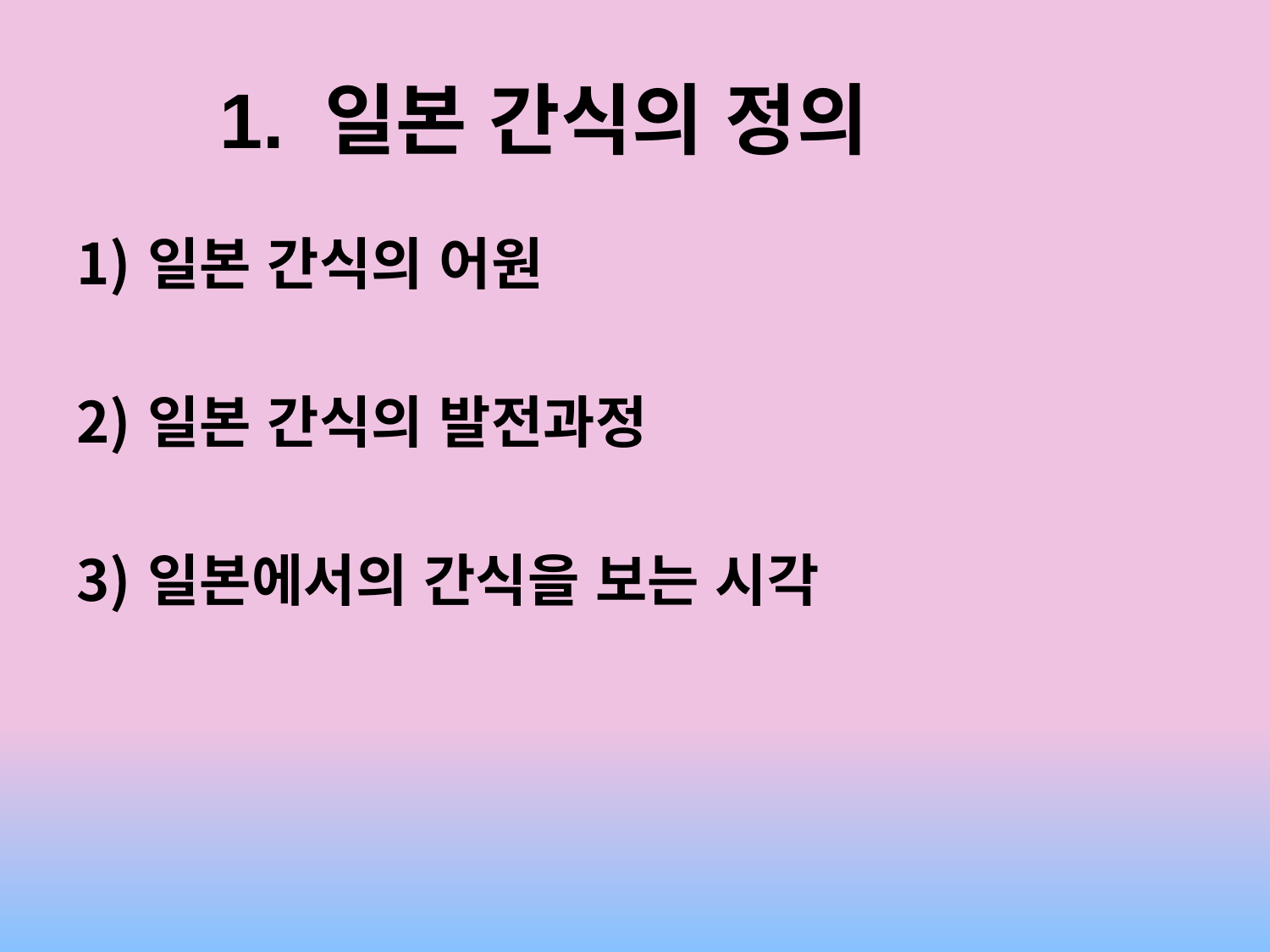

# 1. 일본 간식의 정의
일본 간식의 어원

일본 간식의 발전과정

일본에서의 간식을 보는 시각